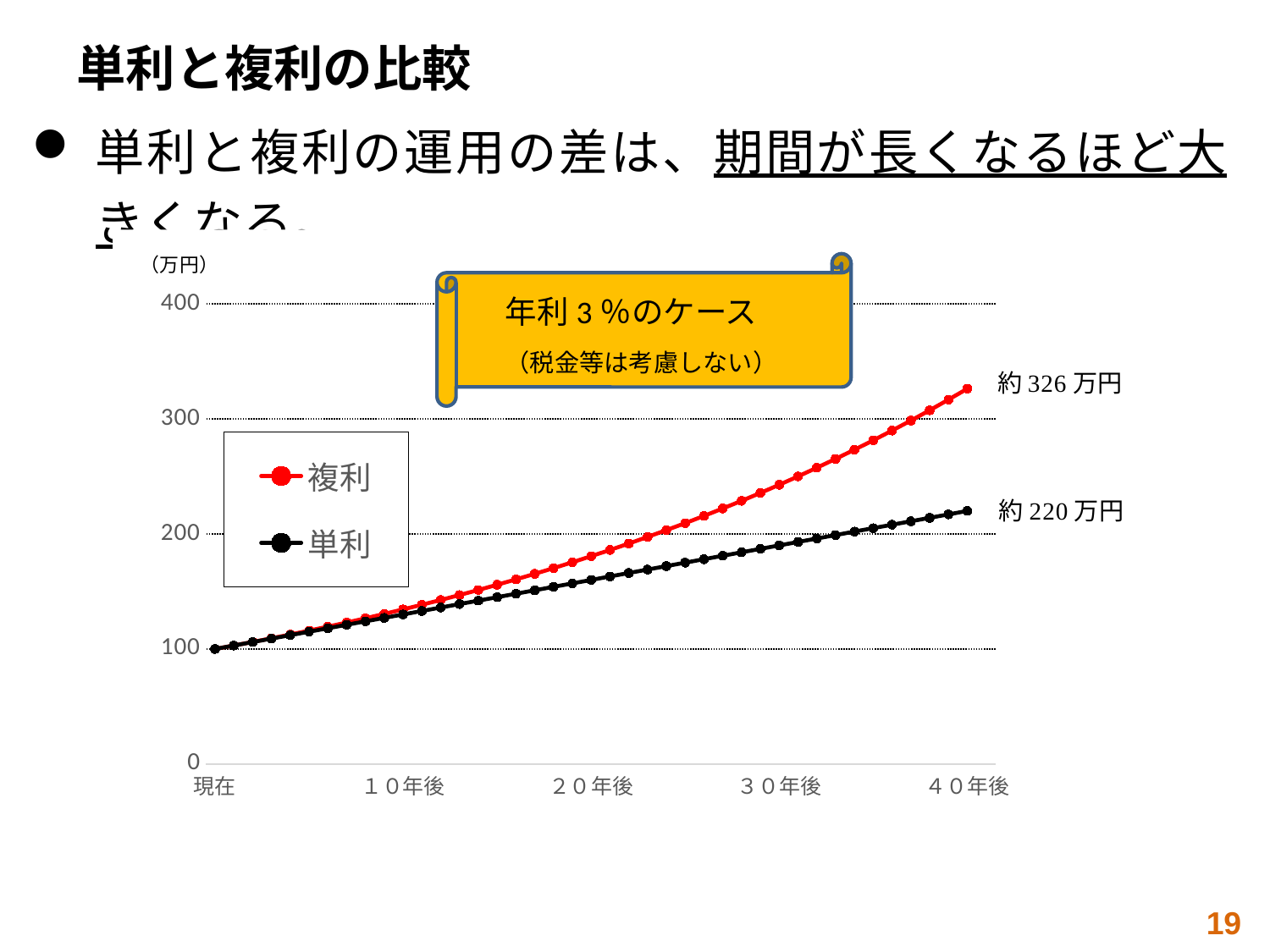

単利と複利の比較
単利と複利の運用の差は、期間が長くなるほど大きくなる。

### Chart

| Category | 複利 | 単利 |
|---|---|---|
| 現在 | 100.0 | 100.0 |
|  | 103.0 | 103.0 |
|  | 106.09 | 106.0 |
|  | 109.2727 | 109.0 |
|  | 112.550881 | 112.0 |
|  | 115.92740743 | 115.0 |
|  | 119.4052296529 | 118.0 |
|  | 122.987386542487 | 121.0 |
|  | 126.67700813876162 | 124.0 |
|  | 130.47731838292447 | 127.0 |
| １０年後 | 134.39163793441222 | 130.0 |
|  | 138.4233870724446 | 133.0 |
|  | 142.57608868461793 | 136.0 |
|  | 146.85337134515646 | 139.0 |
|  | 151.25897248551115 | 142.0 |
|  | 155.7967416600765 | 145.0 |
|  | 160.4706439098788 | 148.0 |
|  | 165.28476322717515 | 151.0 |
|  | 170.2433061239904 | 154.0 |
|  | 175.3506053077101 | 157.0 |
| ２０年後 | 180.61112346694142 | 160.0 |
|  | 186.02945717094966 | 163.0 |
|  | 191.61034088607815 | 166.0 |
|  | 197.3586511126605 | 169.0 |
|  | 203.27941064604033 | 172.0 |
|  | 209.37779296542155 | 175.0 |
|  | 215.6591267543842 | 178.0 |
|  | 222.12890055701573 | 181.0 |
|  | 228.7927675737262 | 184.0 |
|  | 235.65655060093798 | 187.0 |
| ３０年後 | 242.7262471189661 | 190.0 |
|  | 250.0080345325351 | 193.0 |
|  | 257.5082755685112 | 196.0 |
|  | 265.23352383556653 | 199.0 |
|  | 273.1905295506335 | 202.0 |
|  | 281.3862454371525 | 205.0 |
|  | 289.8278328002671 | 208.0 |
|  | 298.52266778427514 | 211.0 |
|  | 307.4783478178034 | 214.0 |
|  | 316.70269825233754 | 217.0 |
| ４０年後 | 326.2037791999077 | 220.0 |
年利3％のケース
（税金等は考慮しない）
19